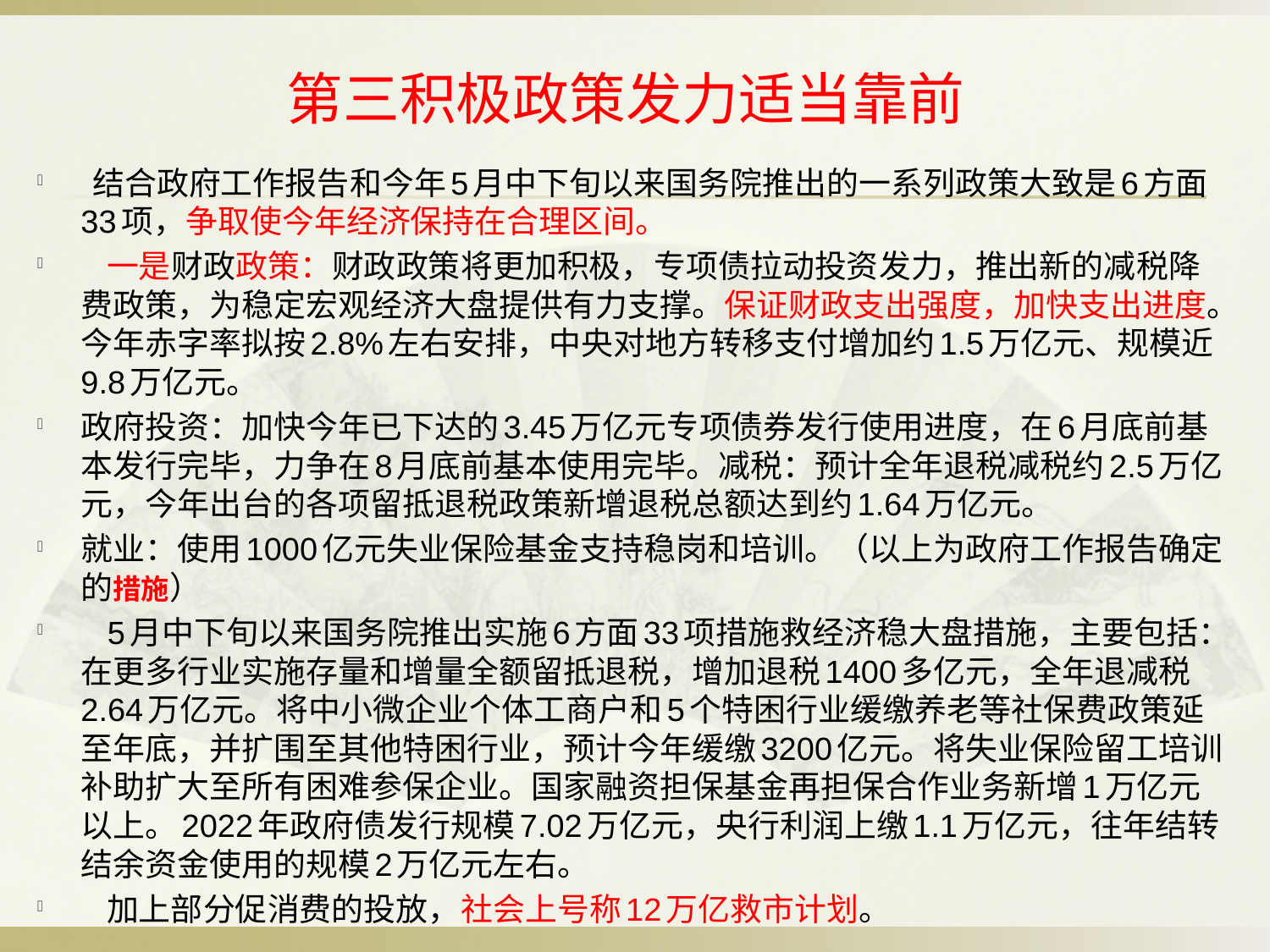

# 第三积极政策发力适当靠前
 结合政府工作报告和今年5月中下旬以来国务院推出的一系列政策大致是6方面33项，争取使今年经济保持在合理区间。
   一是财政政策：财政政策将更加积极，专项债拉动投资发力，推出新的减税降费政策，为稳定宏观经济大盘提供有力支撑。保证财政支出强度，加快支出进度。今年赤字率拟按2.8%左右安排，中央对地方转移支付增加约1.5万亿元、规模近9.8万亿元。
政府投资：加快今年已下达的3.45万亿元专项债券发行使用进度，在6月底前基本发行完毕，力争在8月底前基本使用完毕。减税：预计全年退税减税约2.5万亿元，今年出台的各项留抵退税政策新增退税总额达到约1.64万亿元。
就业：使用1000亿元失业保险基金支持稳岗和培训。（以上为政府工作报告确定的措施）
   5月中下旬以来国务院推出实施6方面33项措施救经济稳大盘措施，主要包括：在更多行业实施存量和增量全额留抵退税，增加退税1400多亿元，全年退减税2.64万亿元。将中小微企业个体工商户和5个特困行业缓缴养老等社保费政策延至年底，并扩围至其他特困行业，预计今年缓缴3200亿元。将失业保险留工培训补助扩大至所有困难参保企业。国家融资担保基金再担保合作业务新增1万亿元以上。2022年政府债发行规模7.02万亿元，央行利润上缴1.1万亿元，往年结转结余资金使用的规模2万亿元左右。
   加上部分促消费的投放，社会上号称12万亿救市计划。